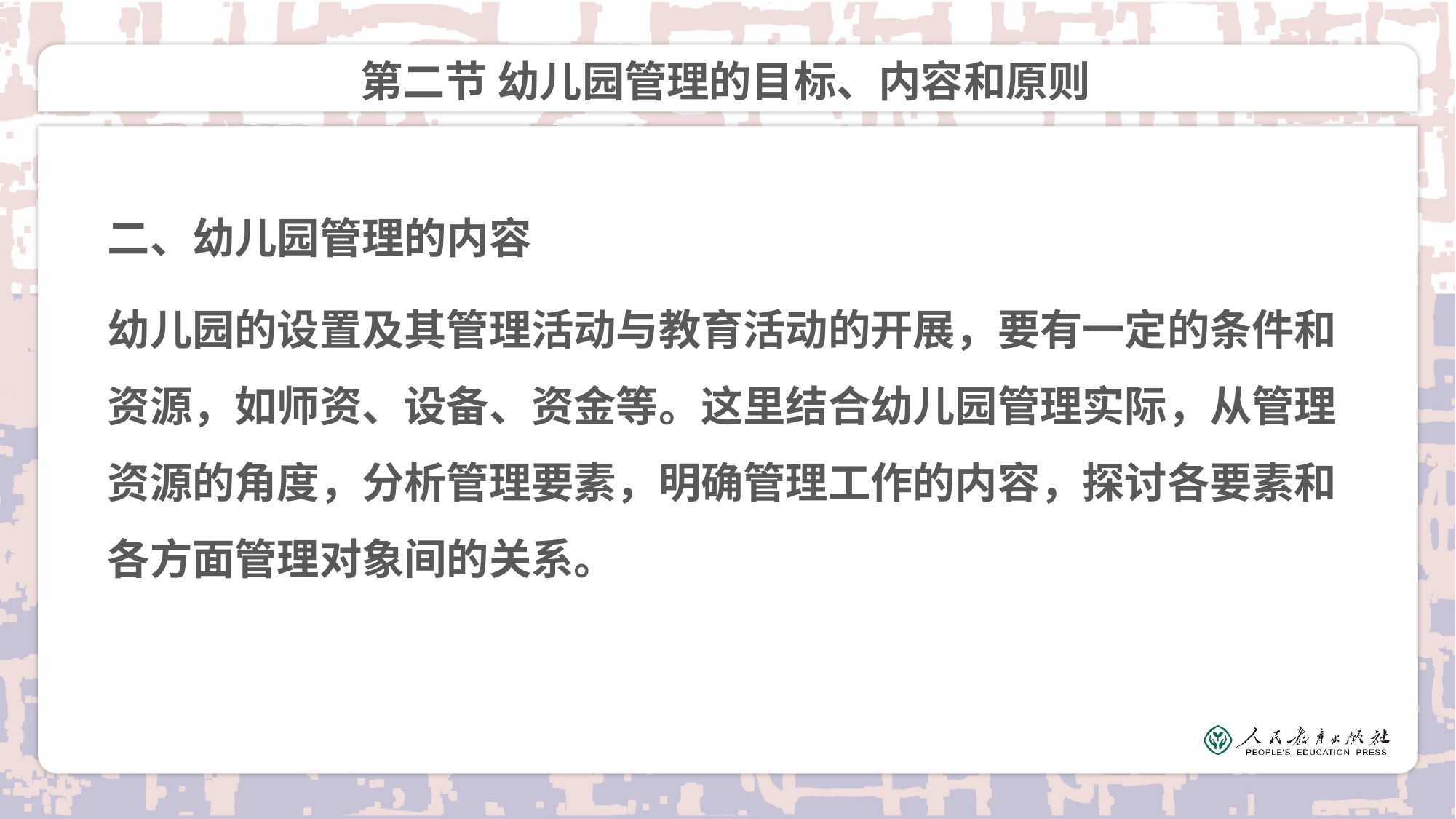

# 第二节 幼儿园管理的目标、内容和原则
二、幼儿园管理的内容
幼儿园的设置及其管理活动与教育活动的开展，要有一定的条件和资源，如师资、设备、资金等。这里结合幼儿园管理实际，从管理资源的角度，分析管理要素，明确管理工作的内容，探讨各要素和各方面管理对象间的关系。